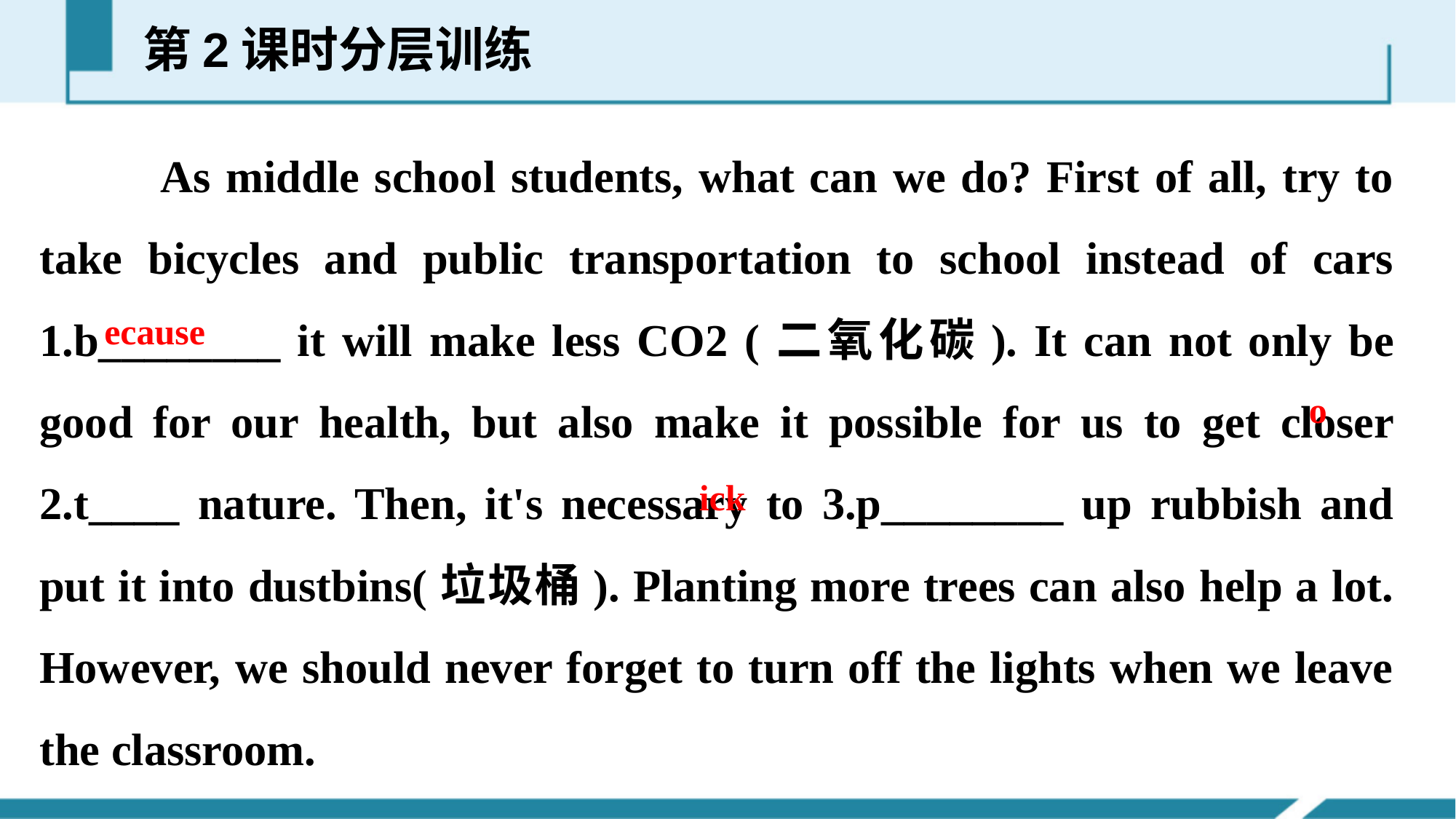

第2课时分层训练
        As middle school students, what can we do? First of all, try to take bicycles and public transportation to school instead of cars 1.b________ it will make less CO2 (二氧化碳). It can not only be good for our health, but also make it possible for us to get closer 2.t____ nature. Then, it's necessary to 3.p________ up rubbish and put it into dustbins(垃圾桶). Planting more trees can also help a lot. However, we should never forget to turn off the lights when we leave the classroom.
ecause
o
ick